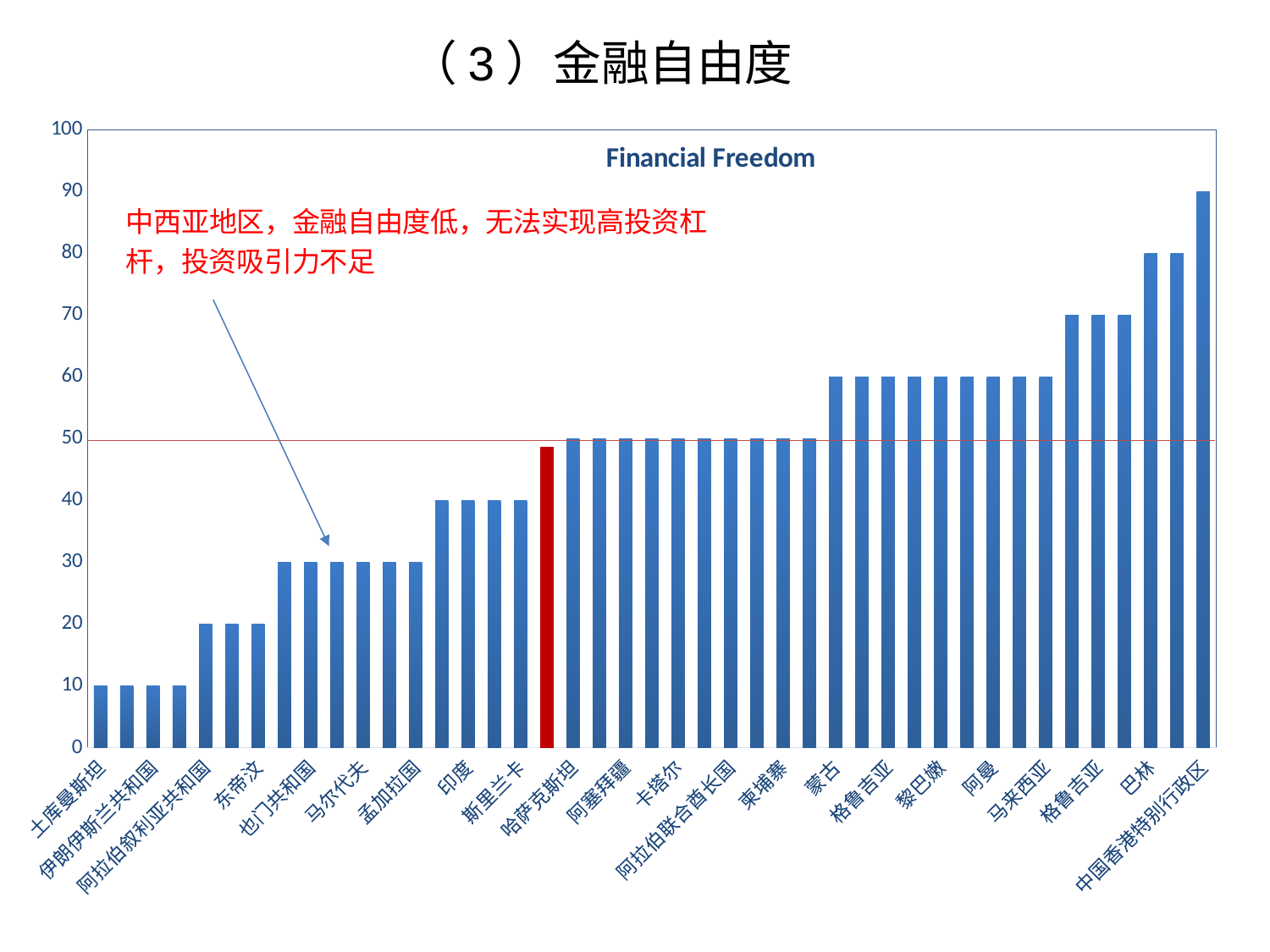

# （3）金融自由度

### Chart: Financial Freedom

| Category | Financial Freedom |
|---|---|
| 土库曼斯坦 | 10.0 |
| 乌兹别克斯坦 | 10.0 |
| 伊朗伊斯兰共和国 | 10.0 |
| 缅甸 | 10.0 |
| 阿拉伯叙利亚共和国 | 20.0 |
| 老挝 | 20.0 |
| 东帝汶 | 20.0 |
| 中国 | 30.0 |
| 也门共和国 | 30.0 |
| 越南 | 30.0 |
| 马尔代夫 | 30.0 |
| 尼泊尔 | 30.0 |
| 孟加拉国 | 30.0 |
| 塔吉克斯坦 | 40.0 |
| 印度 | 40.0 |
| 巴基斯坦 | 40.0 |
| 斯里兰卡 | 40.0 |
| 世界平均 | 48.674033149171336 |
| 哈萨克斯坦 | 50.0 |
| 吉尔吉斯斯坦 | 50.0 |
| 阿塞拜疆 | 50.0 |
| 科威特 | 50.0 |
| 卡塔尔 | 50.0 |
| 沙特阿拉伯 | 50.0 |
| 阿拉伯联合酋长国 | 50.0 |
| 文莱达鲁萨兰国 | 50.0 |
| 柬埔寨 | 50.0 |
| 菲律宾 | 50.0 |
| 蒙古 | 60.0 |
| 台湾 | 60.0 |
| 格鲁吉亚 | 60.0 |
| 约旦 | 60.0 |
| 黎巴嫩 | 60.0 |
| 土耳其 | 60.0 |
| 阿曼 | 60.0 |
| 印度尼西亚 | 60.0 |
| 马来西亚 | 60.0 |
| 中国澳门特别行政区 | 70.0 |
| 格鲁吉亚 | 70.0 |
| 泰国 | 70.0 |
| 巴林 | 80.0 |
| 新加坡 | 80.0 |
| 中国香港特别行政区 | 90.0 |